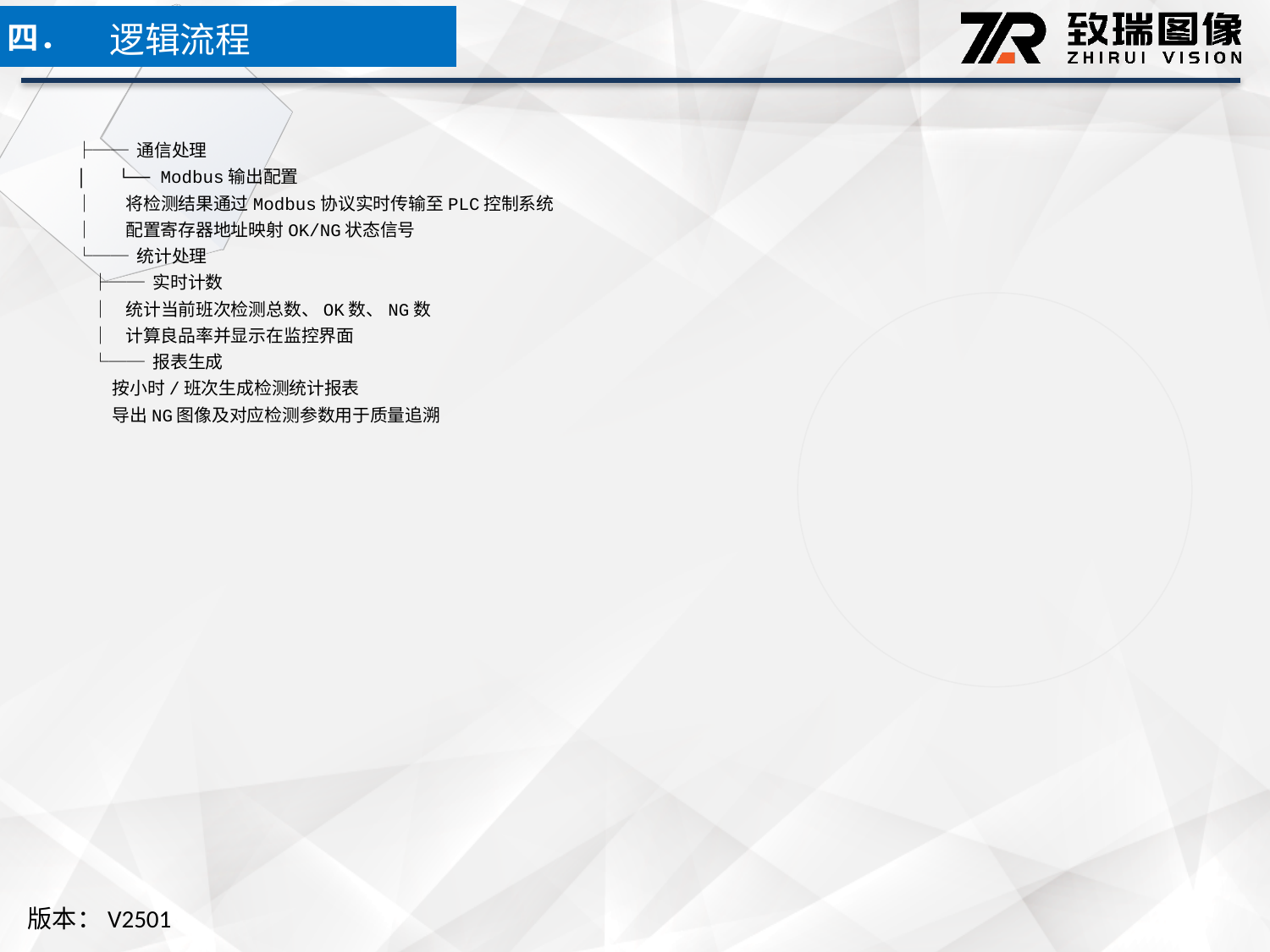

逻辑流程
四．

├── 通信处理
│   └── Modbus输出配置
│       将检测结果通过Modbus协议实时传输至PLC控制系统
│       配置寄存器地址映射OK/NG状态信号
└── 统计处理
    ├── 实时计数
    │   统计当前班次检测总数、OK数、NG数
    │   计算良品率并显示在监控界面
    └── 报表生成
        按小时/班次生成检测统计报表
        导出NG图像及对应检测参数用于质量追溯